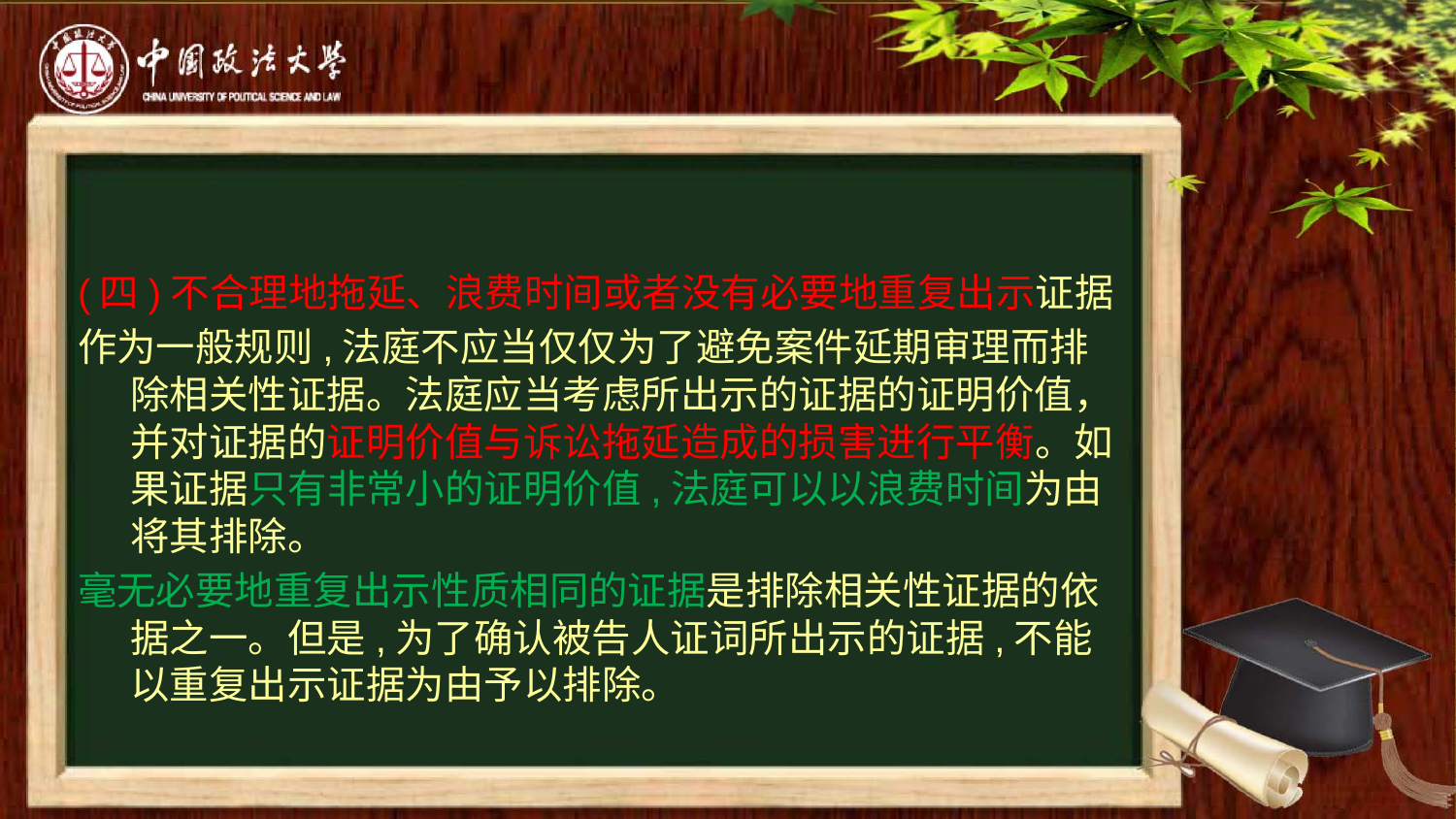

#
(四)不合理地拖延、浪费时间或者没有必要地重复出示证据
作为一般规则,法庭不应当仅仅为了避免案件延期审理而排除相关性证据。法庭应当考虑所出示的证据的证明价值，并对证据的证明价值与诉讼拖延造成的损害进行平衡。如果证据只有非常小的证明价值,法庭可以以浪费时间为由将其排除。
毫无必要地重复出示性质相同的证据是排除相关性证据的依据之一。但是,为了确认被告人证词所出示的证据,不能以重复出示证据为由予以排除。